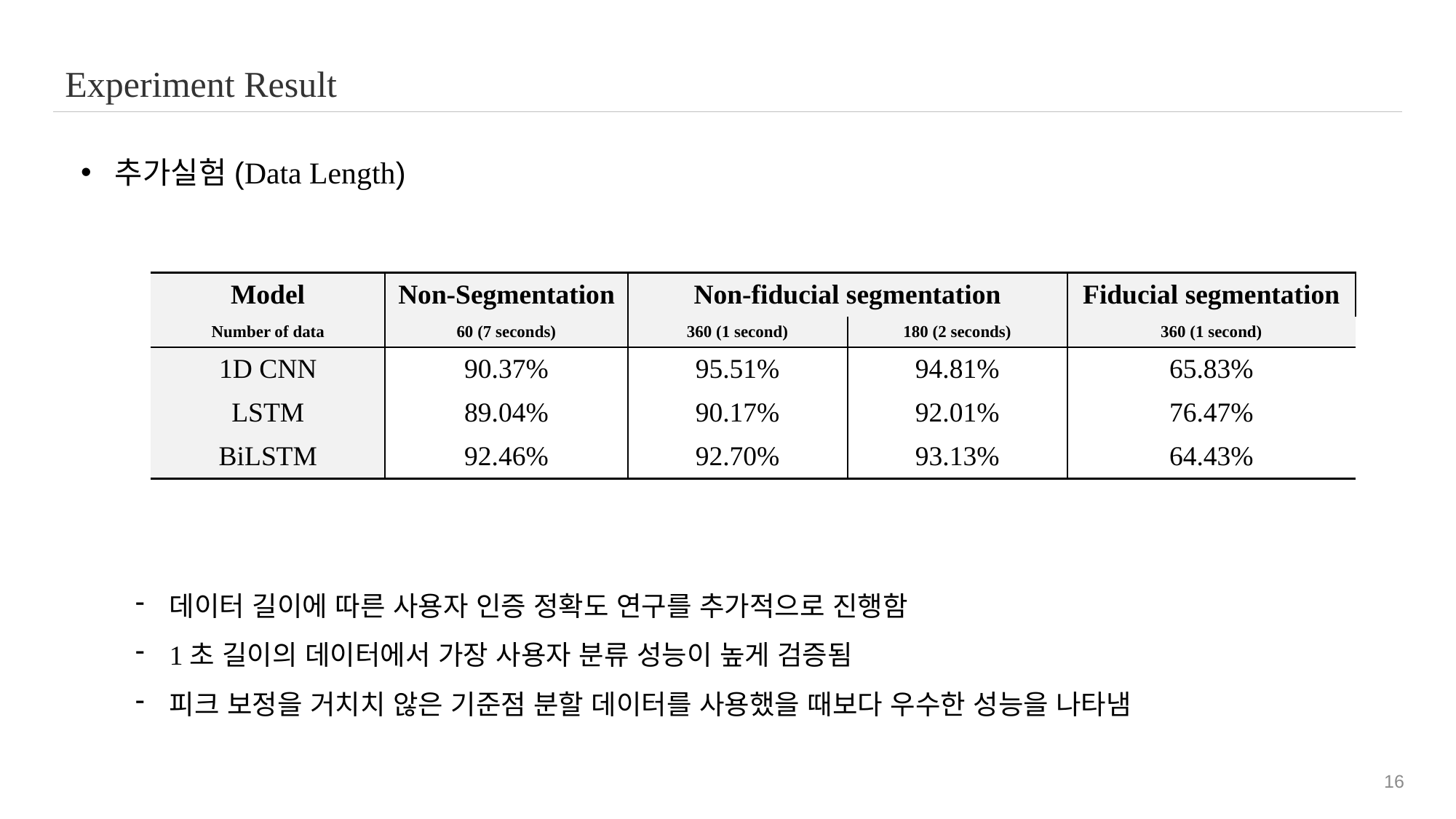

Experiment Result
추가실험(Data Length)

데이터 길이에 따른 사용자 인증 정확도 연구를 추가적으로 진행함
1초 길이의 데이터에서 가장 사용자 분류 성능이 높게 검증됨
피크 보정을 거치치 않은 기준점 분할 데이터를 사용했을 때보다 우수한 성능을 나타냄
| Model | Non-Segmentation | Non-fiducial segmentation |  | Fiducial segmentation |
| --- | --- | --- | --- | --- |
| Number of data | 60 (7 seconds) | 360 (1 second) | 180 (2 seconds) | 360 (1 second) |
| 1D CNN | 90.37% | 95.51% | 94.81% | 65.83% |
| LSTM | 89.04% | 90.17% | 92.01% | 76.47% |
| BiLSTM | 92.46% | 92.70% | 93.13% | 64.43% |
16